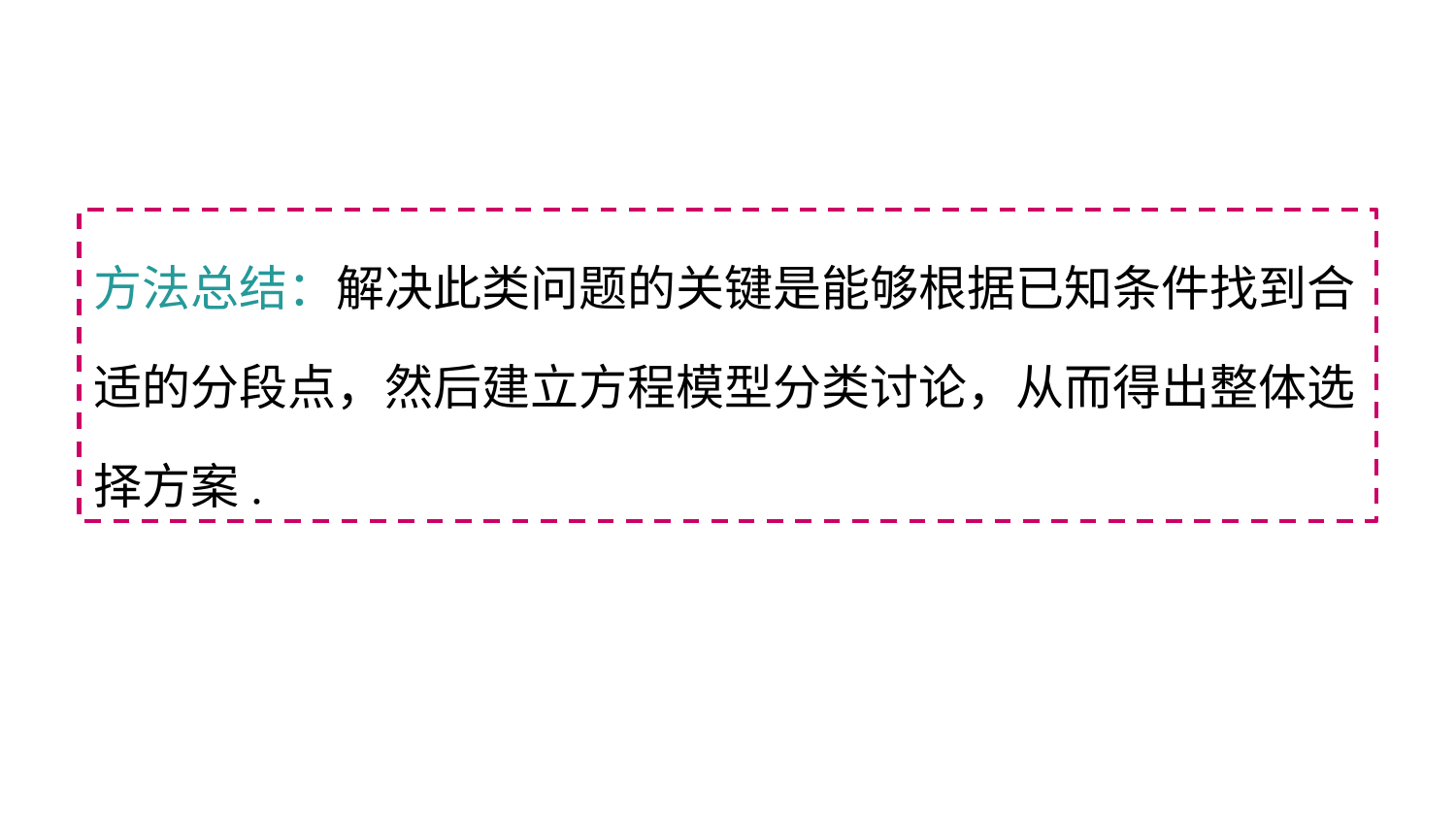

方法总结：解决此类问题的关键是能够根据已知条件找到合适的分段点，然后建立方程模型分类讨论，从而得出整体选择方案.